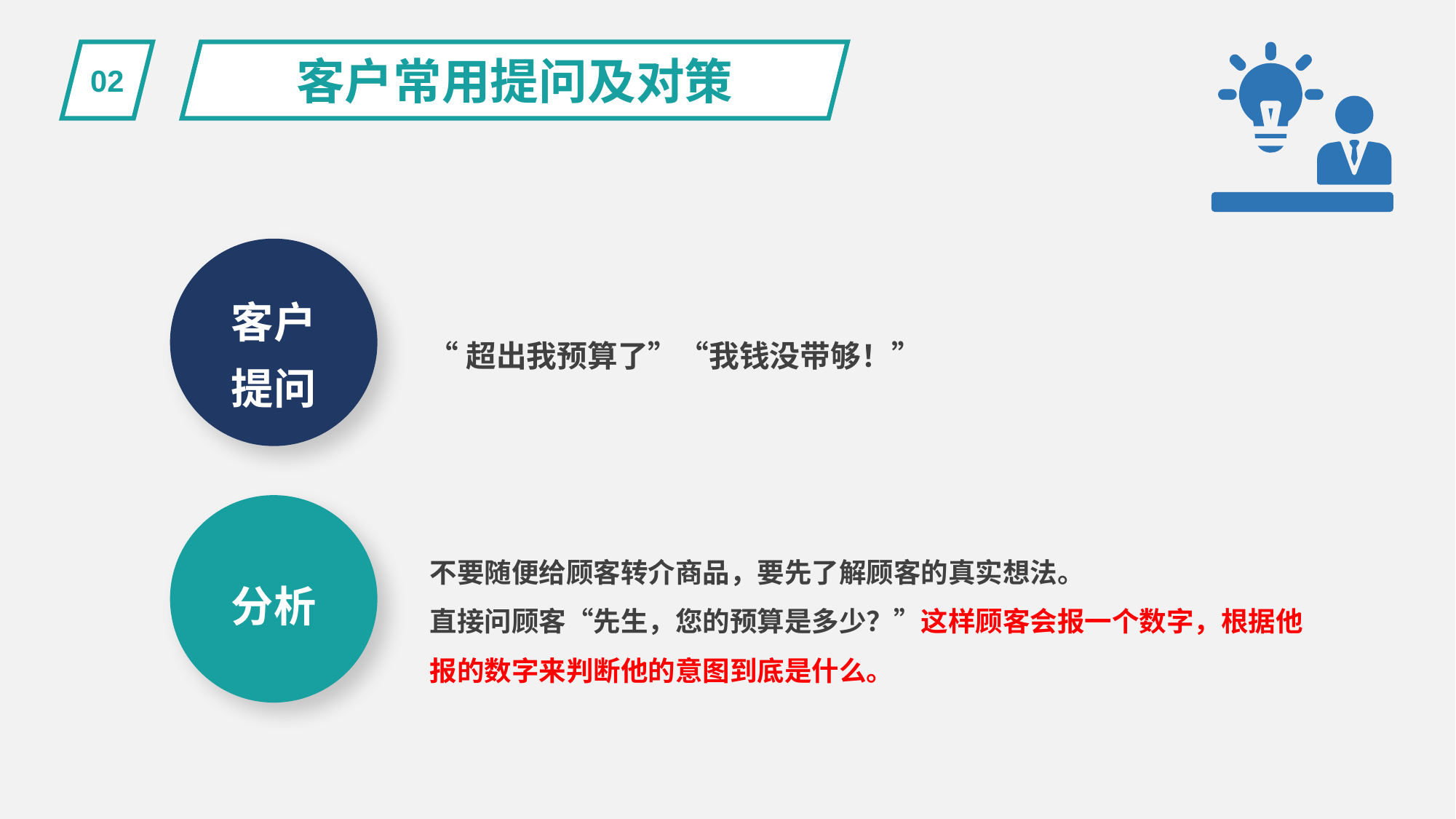

02
客户常用提问及对策

客户
提问
“超出我预算了”“我钱没带够！”

分析
不要随便给顾客转介商品，要先了解顾客的真实想法。
直接问顾客“先生，您的预算是多少？”这样顾客会报一个数字，根据他报的数字来判断他的意图到底是什么。